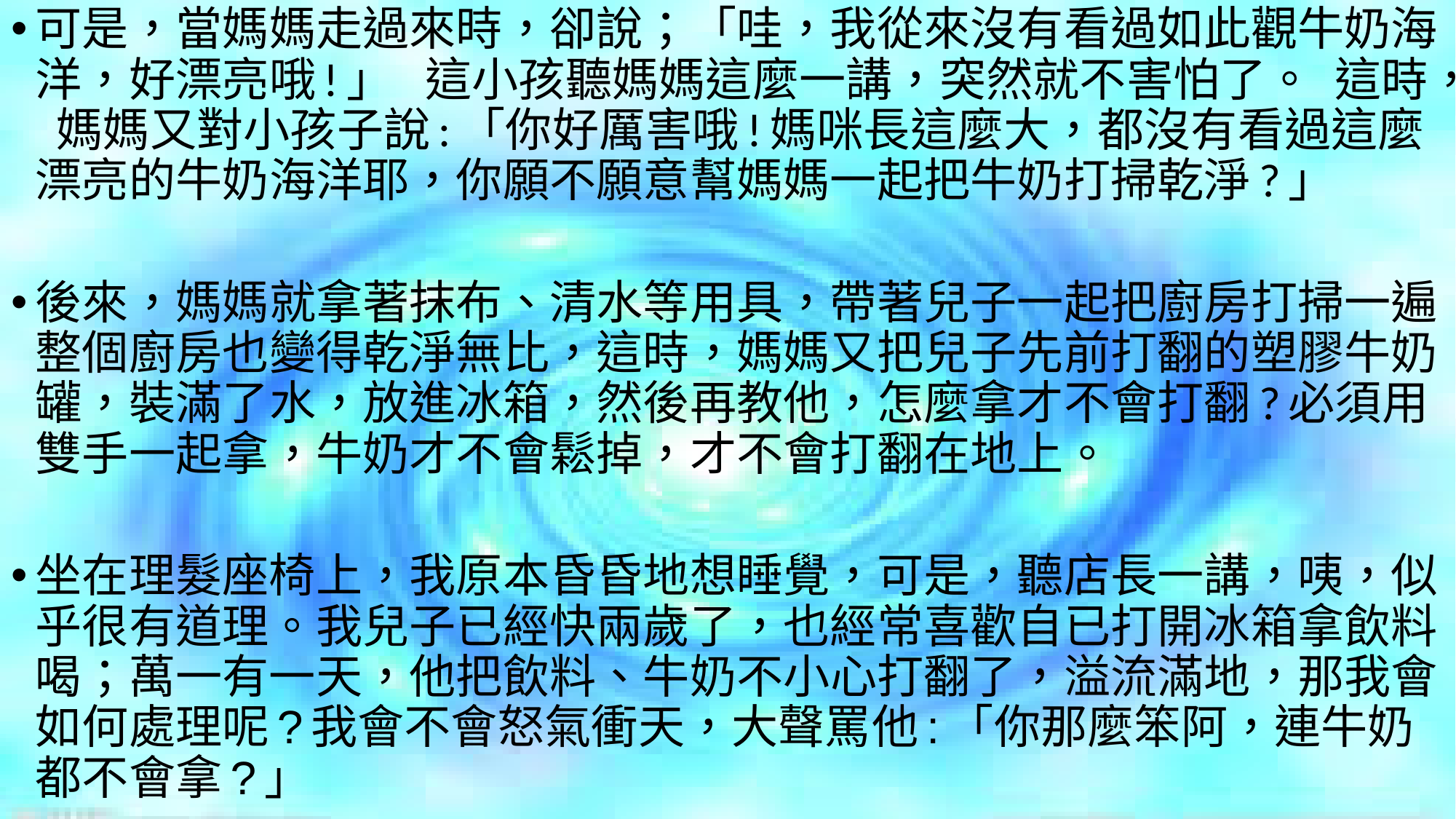

可是，當媽媽走過來時，卻說；「哇，我從來沒有看過如此觀牛奶海洋，好漂亮哦!」   這小孩聽媽媽這麼一講，突然就不害怕了。  這時，  媽媽又對小孩子說:「你好厲害哦!媽咪長這麼大，都沒有看過這麼漂亮的牛奶海洋耶，你願不願意幫媽媽一起把牛奶打掃乾淨?」

後來，媽媽就拿著抹布、清水等用具，帶著兒子一起把廚房打掃一遍，整個廚房也變得乾淨無比，這時，媽媽又把兒子先前打翻的塑膠牛奶罐，裝滿了水，放進冰箱，然後再教他，怎麼拿才不會打翻?必須用雙手一起拿，牛奶才不會鬆掉，才不會打翻在地上。

坐在理髮座椅上，我原本昏昏地想睡覺，可是，聽店長一講，咦，似乎很有道理。我兒子已經快兩歲了，也經常喜歡自已打開冰箱拿飲料喝；萬一有一天，他把飲料、牛奶不小心打翻了，溢流滿地，那我會如何處理呢?我會不會怒氣衝天，大聲罵他:「你那麼笨阿，連牛奶都不會拿?」